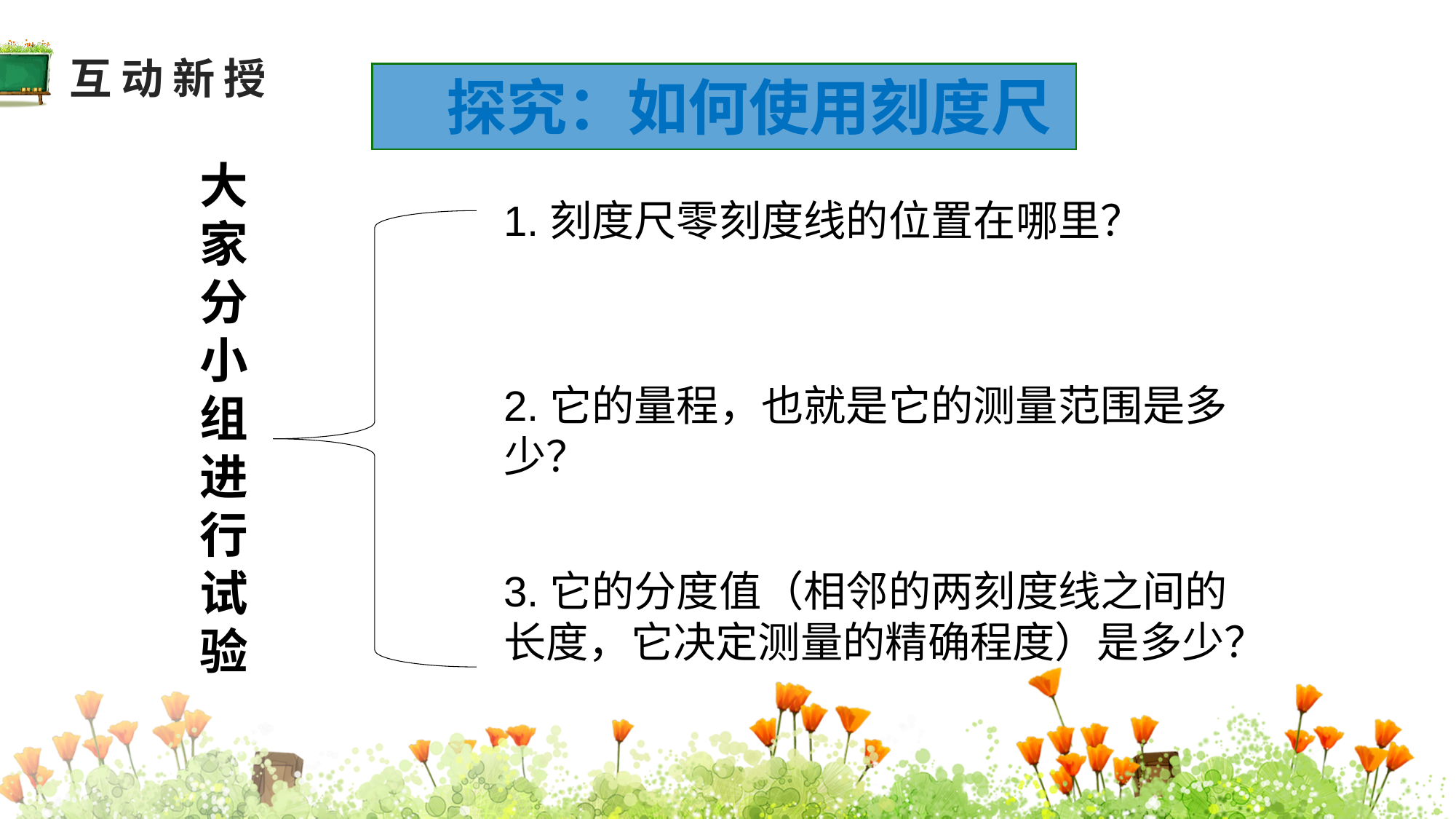

互动新授

探究：如何使用刻度尺
大家分小组进行试验

1.刻度尺零刻度线的位置在哪里？

2.它的量程，也就是它的测量范围是多少？

3.它的分度值（相邻的两刻度线之间的长度，它决定测量的精确程度）是多少？